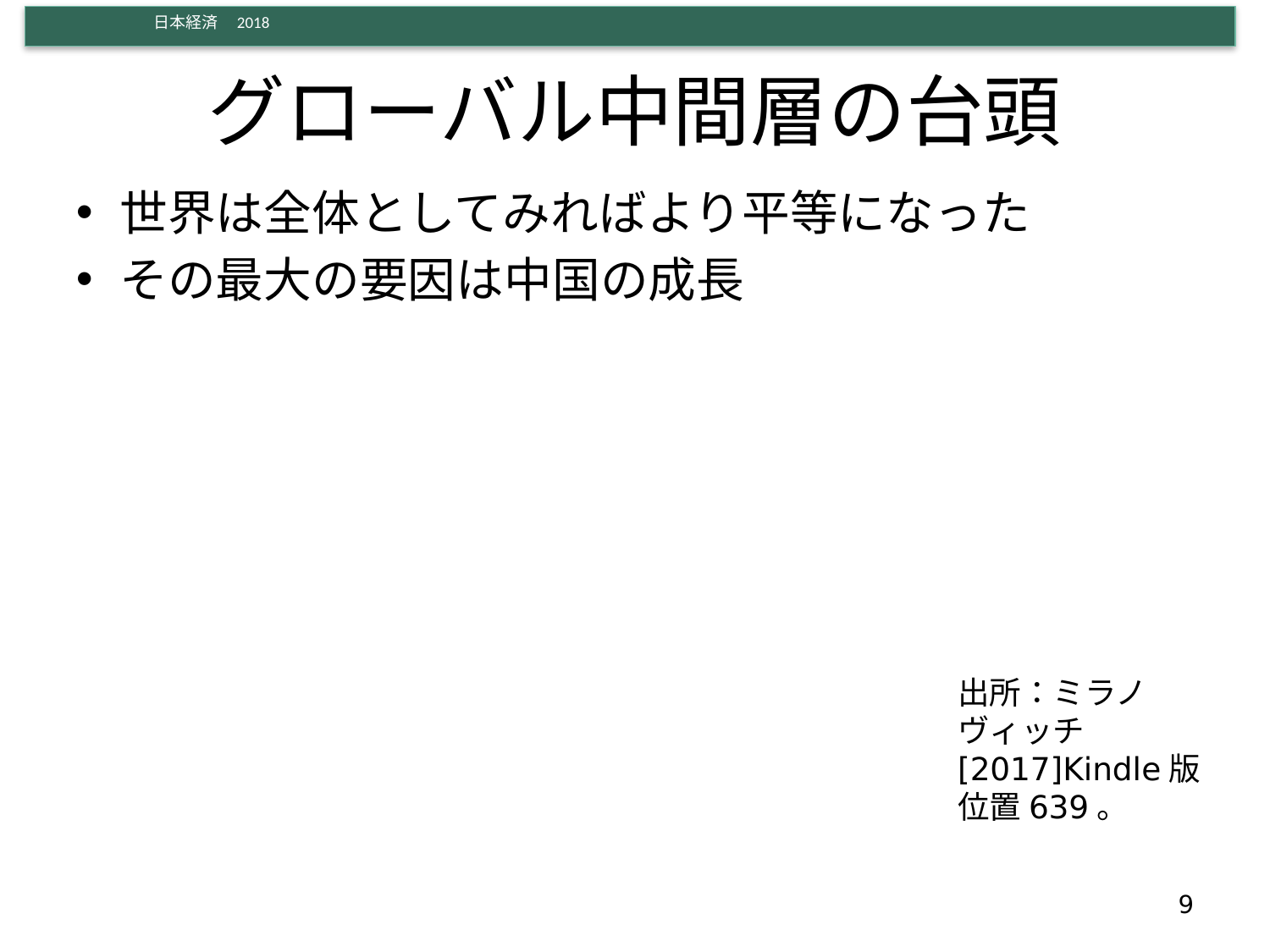

# グローバル中間層の台頭
世界は全体としてみればより平等になった
その最大の要因は中国の成長

出所：ミラノヴィッチ[2017]Kindle版位置639。
9